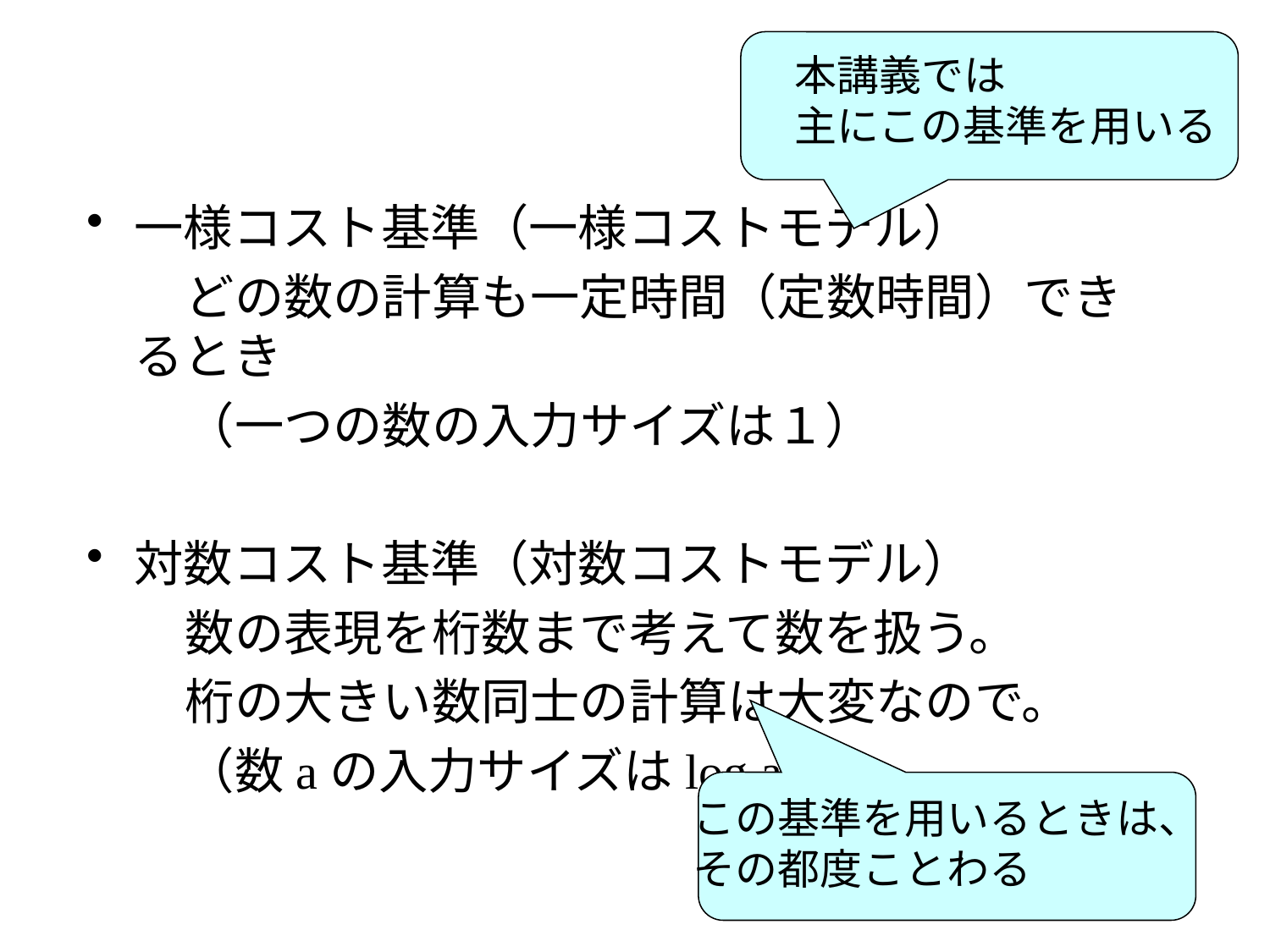

本講義では
主にこの基準を用いる
一様コスト基準（一様コストモデル）
　　どの数の計算も一定時間（定数時間）できるとき
　　（一つの数の入力サイズは１）

対数コスト基準（対数コストモデル）
　　数の表現を桁数まで考えて数を扱う。
　　桁の大きい数同士の計算は大変なので。
　　（数aの入力サイズはlog a)

この基準を用いるときは、
その都度ことわる
54